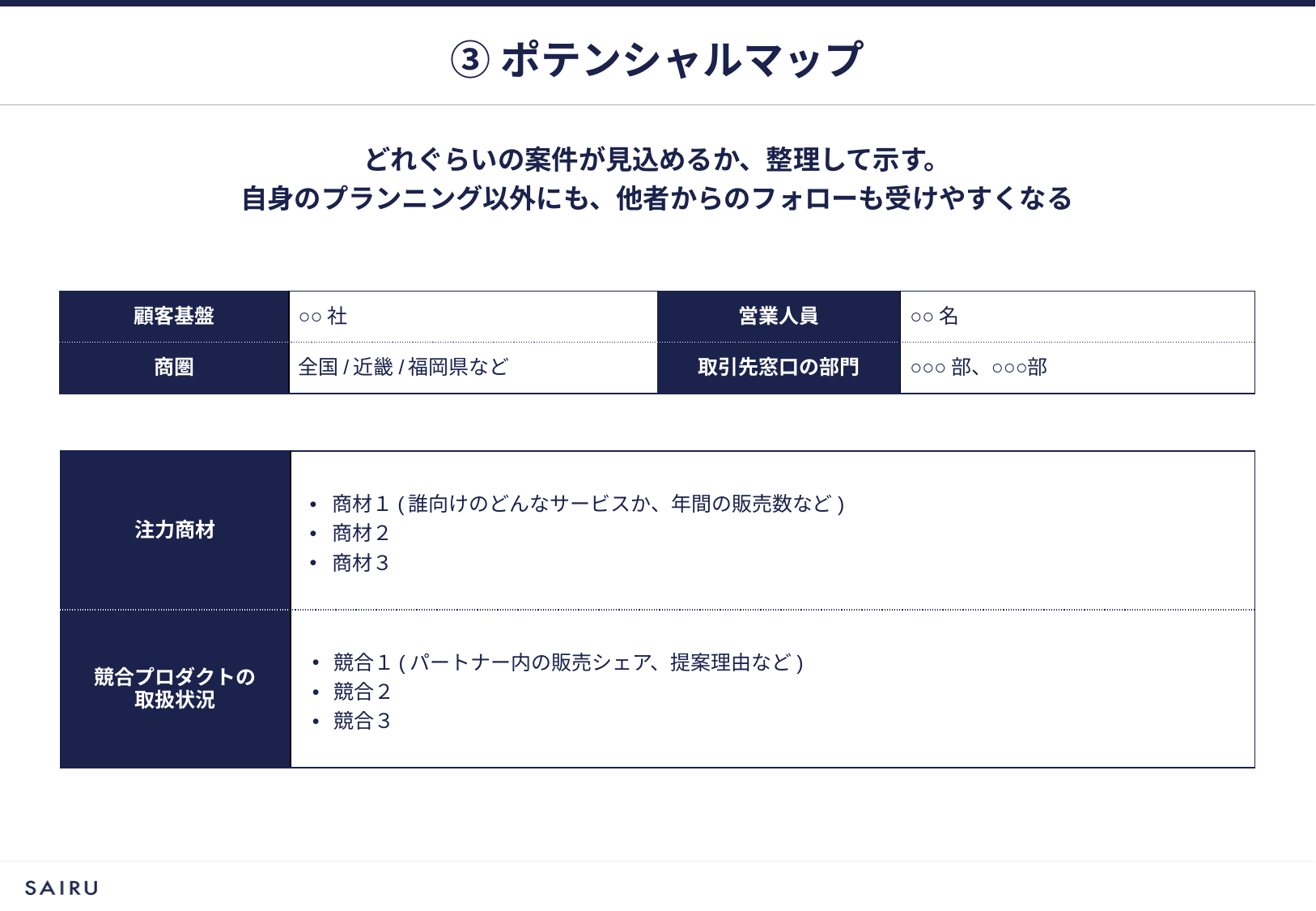

# ③ポテンシャルマップ
どれぐらいの案件が見込めるか、整理して示す。
自身のプランニング以外にも、他者からのフォローも受けやすくなる
| 顧客基盤 | ○○社 | 営業人員 | ○○名 |
| --- | --- | --- | --- |
| 商圏 | 全国/近畿/福岡県など | 取引先窓口の部門 | ○○○部、○○○部 |
| 注力商材 | 商材１(誰向けのどんなサービスか、年間の販売数など) 商材２ 商材３ |
| --- | --- |
| 競合プロダクトの 取扱状況 | 競合１(パートナー内の販売シェア、提案理由など) 競合２ 競合３ |